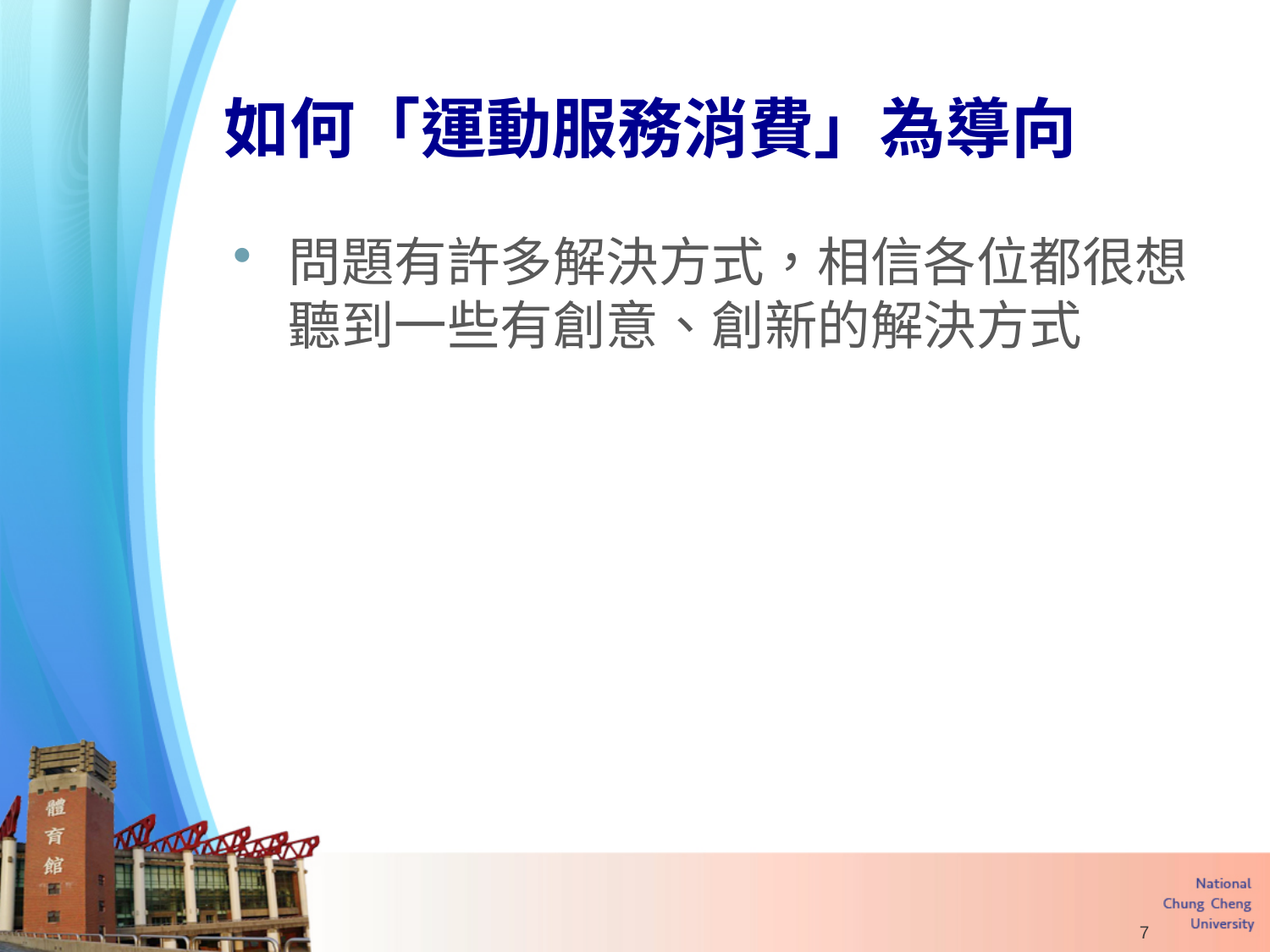

# 如何「運動服務消費」為導向
問題有許多解決方式，相信各位都很想聽到一些有創意、創新的解決方式
7